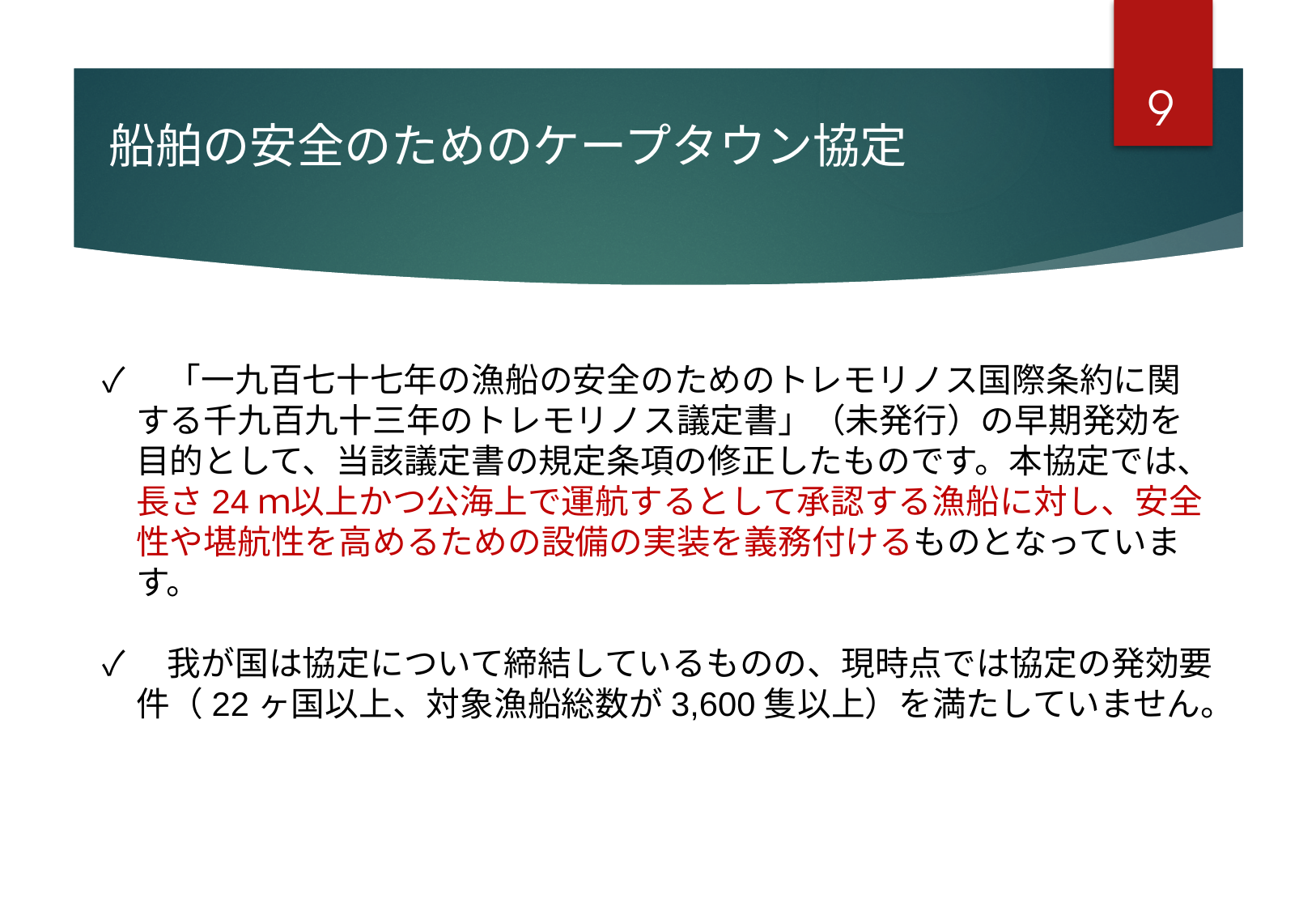

9
船舶の安全のためのケープタウン協定

✓　「一九百七十七年の漁船の安全のためのトレモリノス国際条約に関
　する千九百九十三年のトレモリノス議定書」（未発行）の早期発効を
　目的として、当該議定書の規定条項の修正したものです。本協定では、
　長さ24ｍ以上かつ公海上で運航するとして承認する漁船に対し、安全
　性や堪航性を高めるための設備の実装を義務付けるものとなっていま
　す。

✓　我が国は協定について締結しているものの、現時点では協定の発効要
　件（22ヶ国以上、対象漁船総数が3,600隻以上）を満たしていません。

# Ⅰ.●●